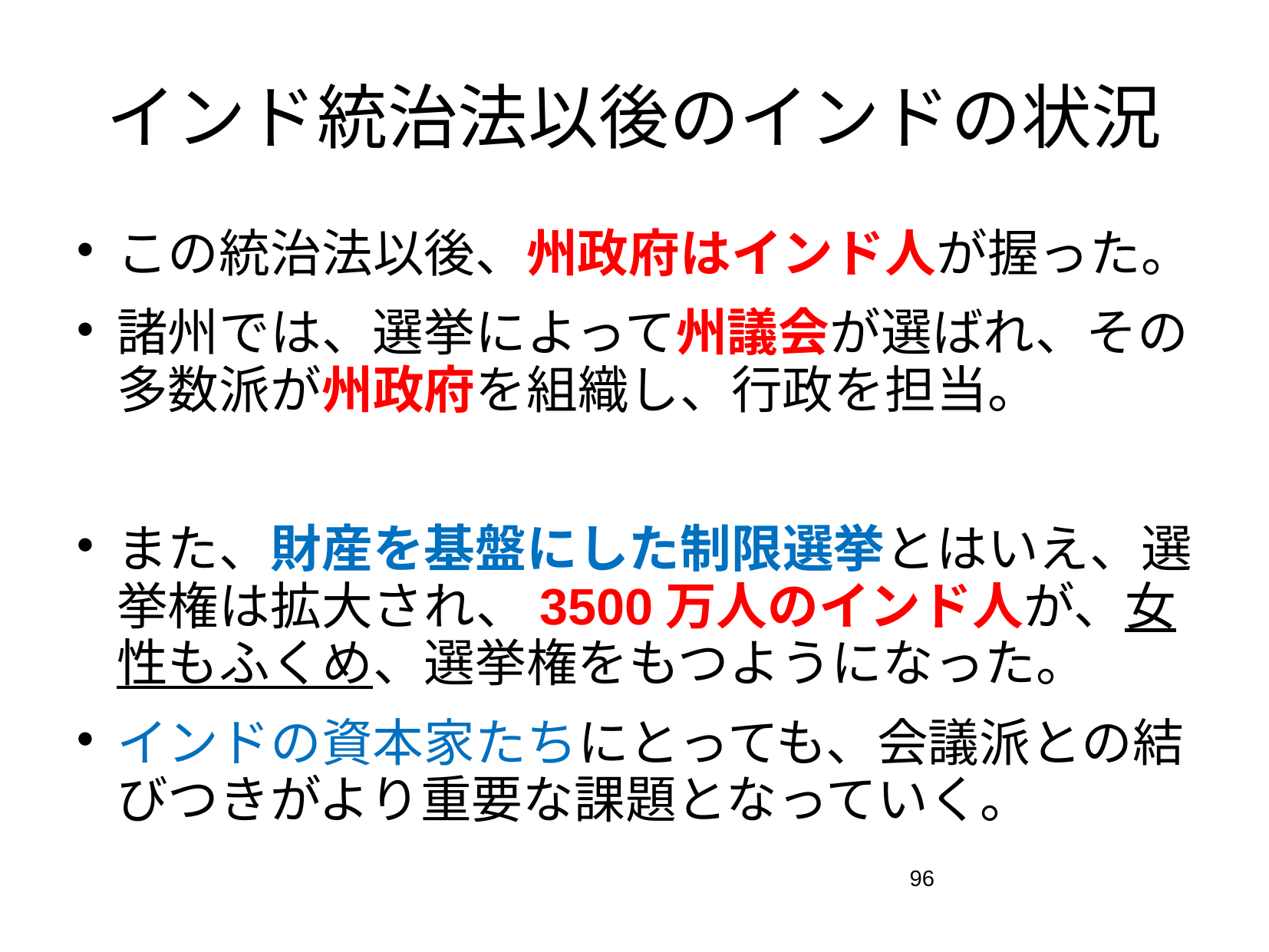

# インド統治法以後のインドの状況
この統治法以後、州政府はインド人が握った。
諸州では、選挙によって州議会が選ばれ、その多数派が州政府を組織し、行政を担当。

また、財産を基盤にした制限選挙とはいえ、選挙権は拡大され、3500万人のインド人が、女性もふくめ、選挙権をもつようになった。
インドの資本家たちにとっても、会議派との結びつきがより重要な課題となっていく。

96